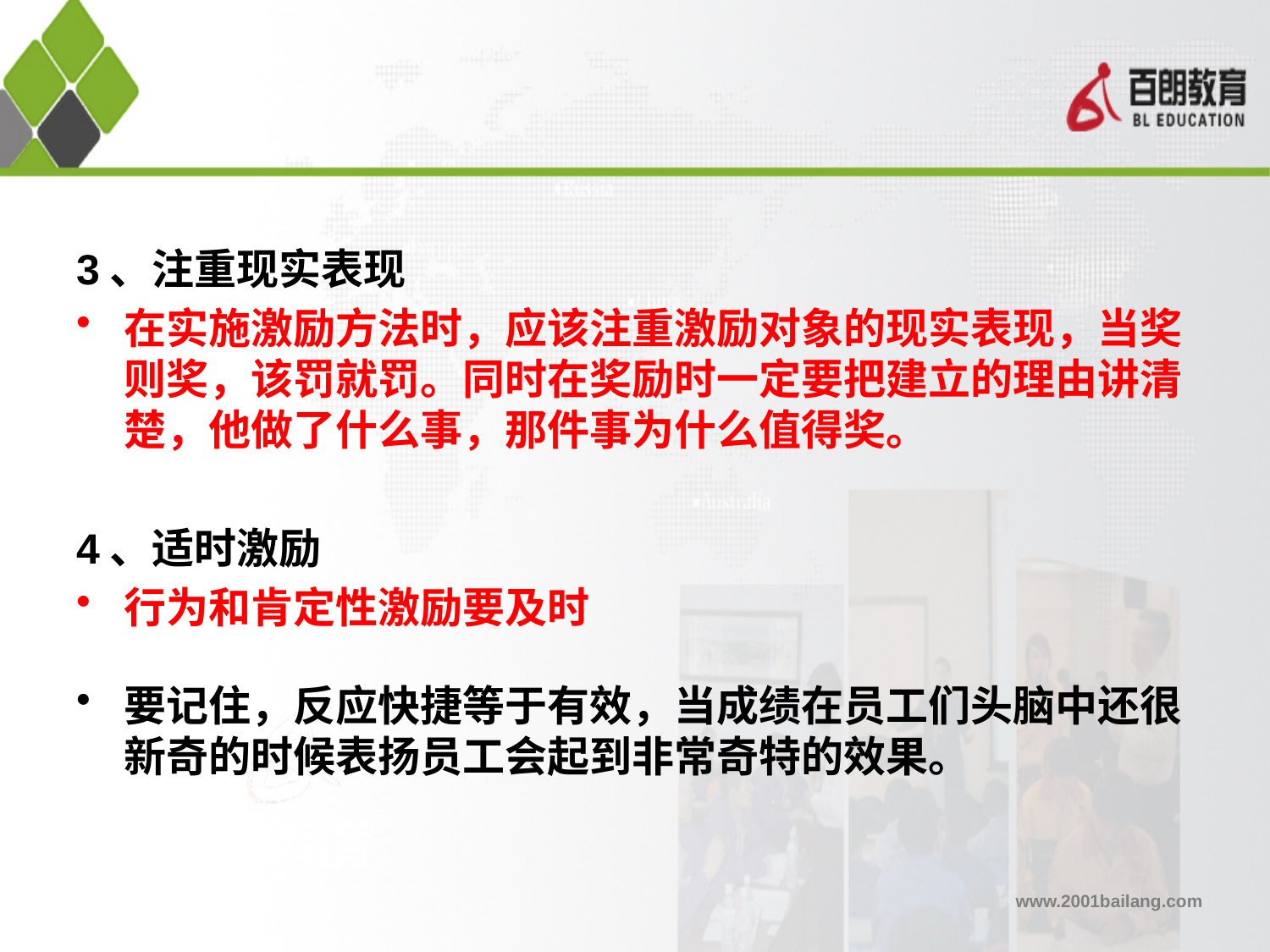

#
3、注重现实表现
在实施激励方法时，应该注重激励对象的现实表现，当奖则奖，该罚就罚。同时在奖励时一定要把建立的理由讲清楚，他做了什么事，那件事为什么值得奖。

4、适时激励
行为和肯定性激励要及时

要记住，反应快捷等于有效，当成绩在员工们头脑中还很新奇的时候表扬员工会起到非常奇特的效果。